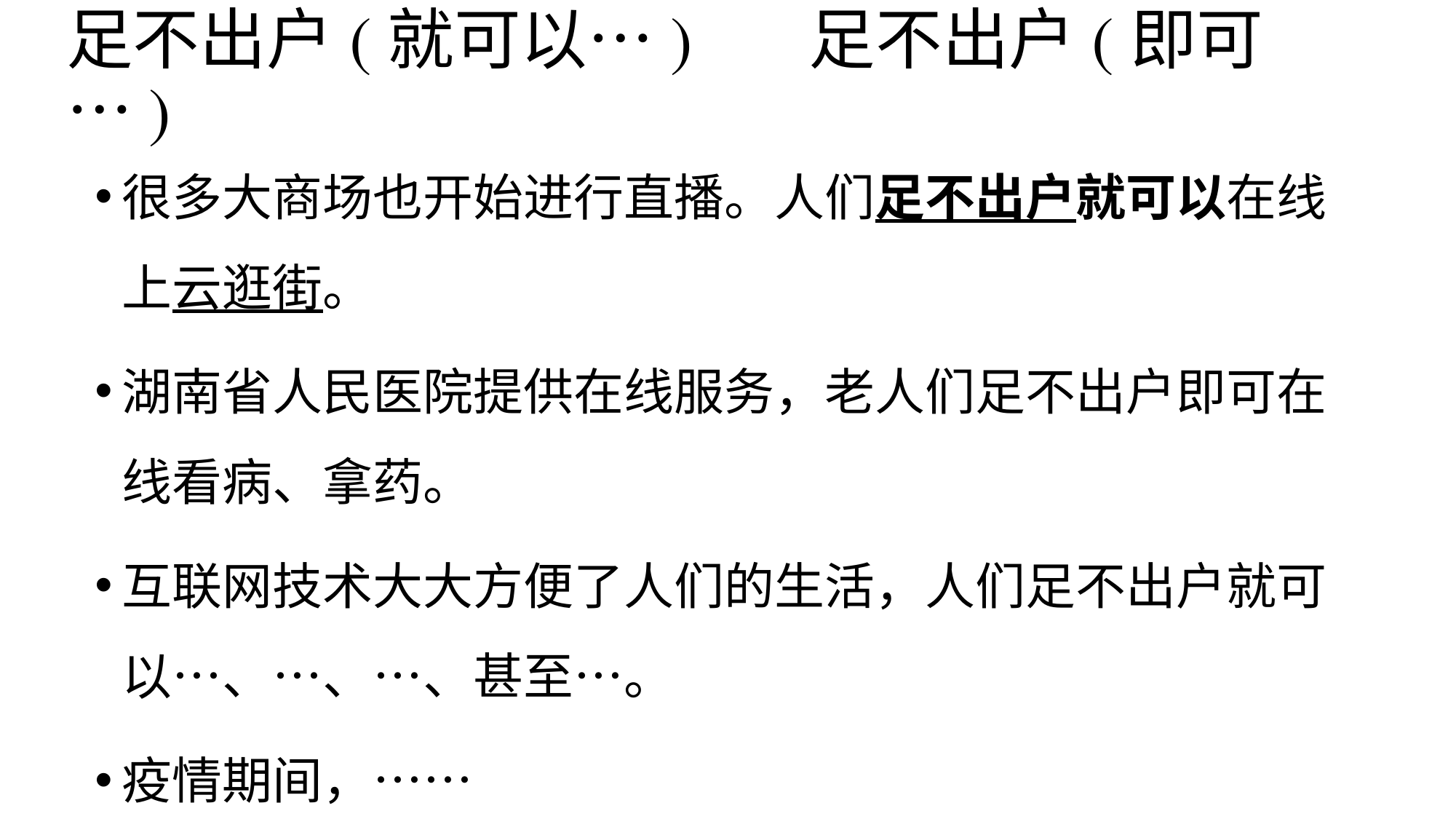

# 足不出户(就可以…)      足不出户(即可…)
很多大商场也开始进行直播。人们足不出户就可以在线上云逛街。
湖南省人民医院提供在线服务，老人们足不出户即可在线看病、拿药。
互联网技术大大方便了人们的生活，人们足不出户就可以…、…、…、甚至…。
疫情期间，……